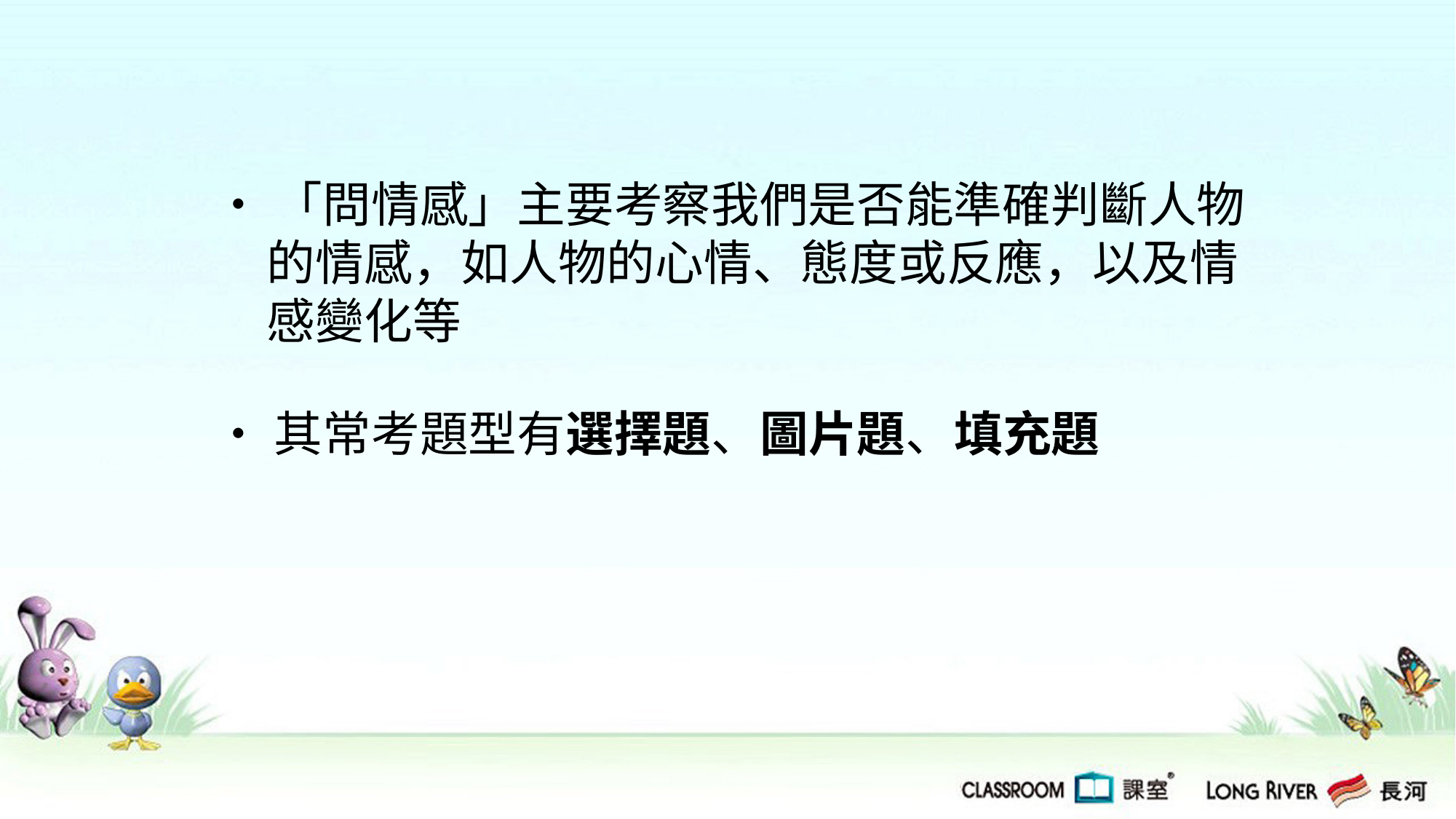

‧「問情感」主要考察我們是否能準確判斷人物的情感，如人物的心情、態度或反應，以及情感變化等
‧其常考題型有選擇題、圖片題、填充題